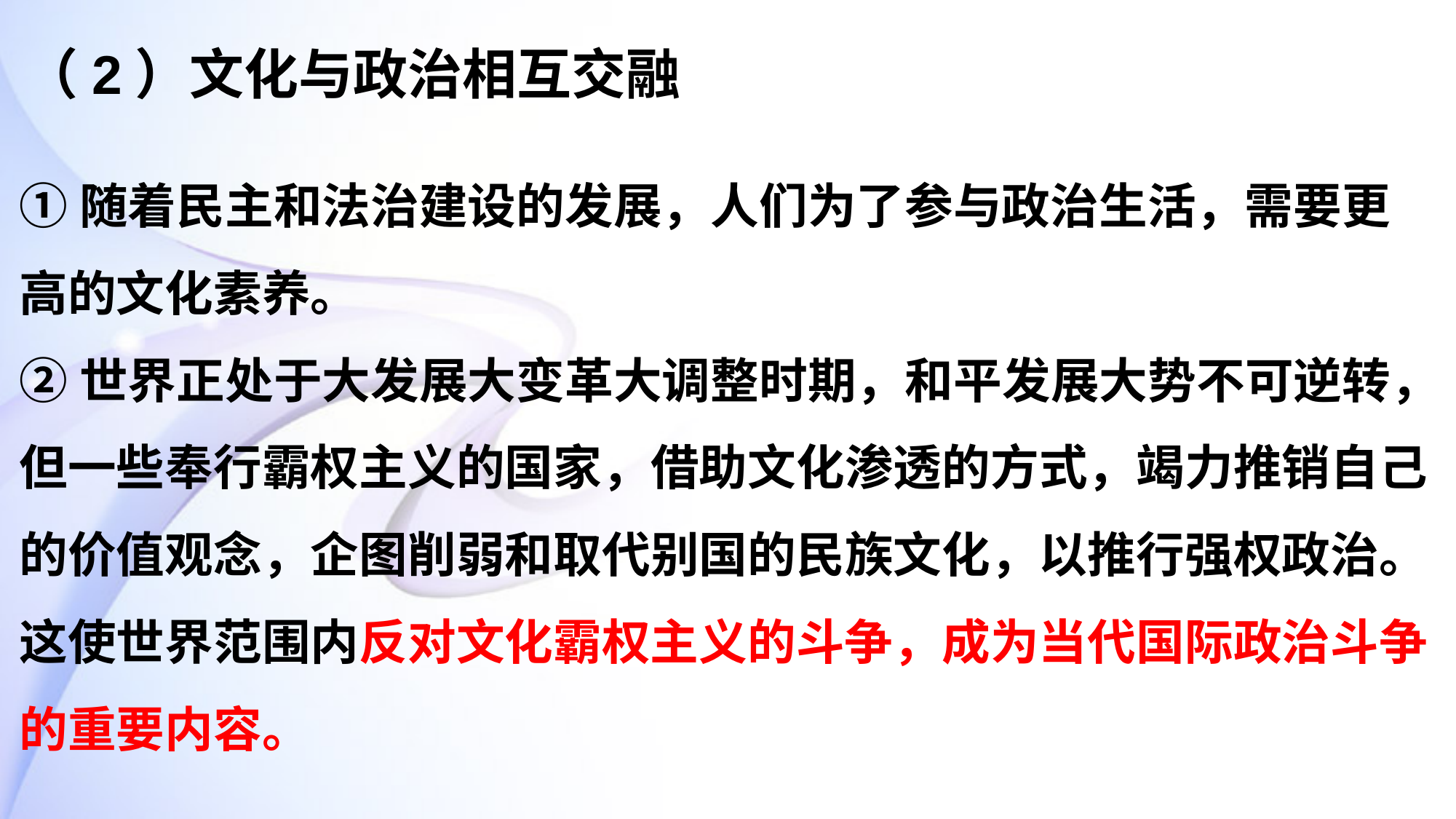

（2）文化与政治相互交融
①随着民主和法治建设的发展，人们为了参与政治生活，需要更高的文化素养。
②世界正处于大发展大变革大调整时期，和平发展大势不可逆转，但一些奉行霸权主义的国家，借助文化渗透的方式，竭力推销自己的价值观念，企图削弱和取代别国的民族文化，以推行强权政治。这使世界范围内反对文化霸权主义的斗争，成为当代国际政治斗争的重要内容。